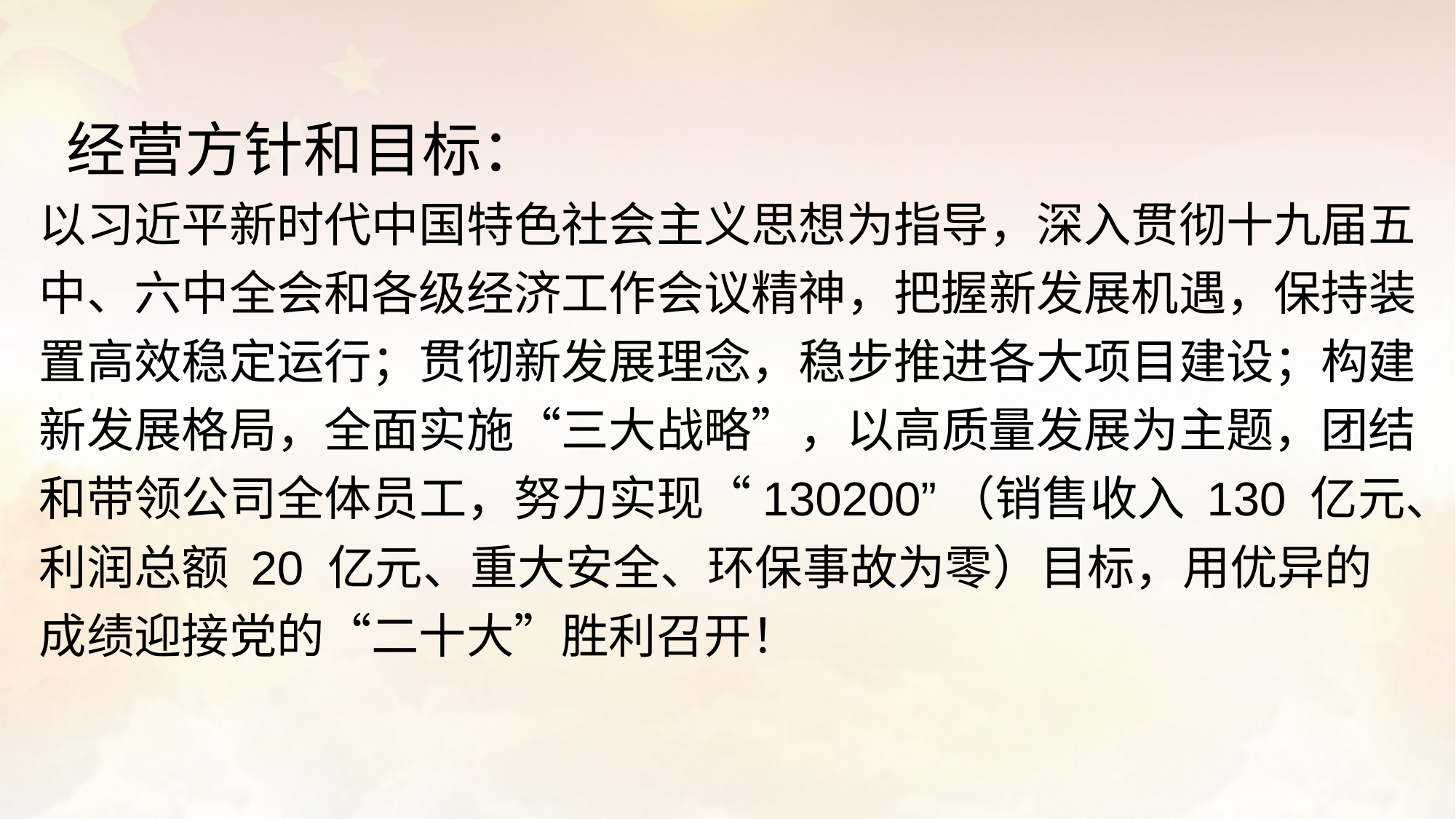

经营方针和目标：
以习近平新时代中国特色社会主义思想为指导，深入贯彻十九届五中、六中全会和各级经济工作会议精神，把握新发展机遇，保持装置高效稳定运行；贯彻新发展理念，稳步推进各大项目建设；构建新发展格局，全面实施“三大战略”，以高质量发展为主题，团结和带领公司全体员工，努力实现“130200”（销售收入 130 亿元、利润总额 20 亿元、重大安全、环保事故为零）目标，用优异的成绩迎接党的“二十大”胜利召开！